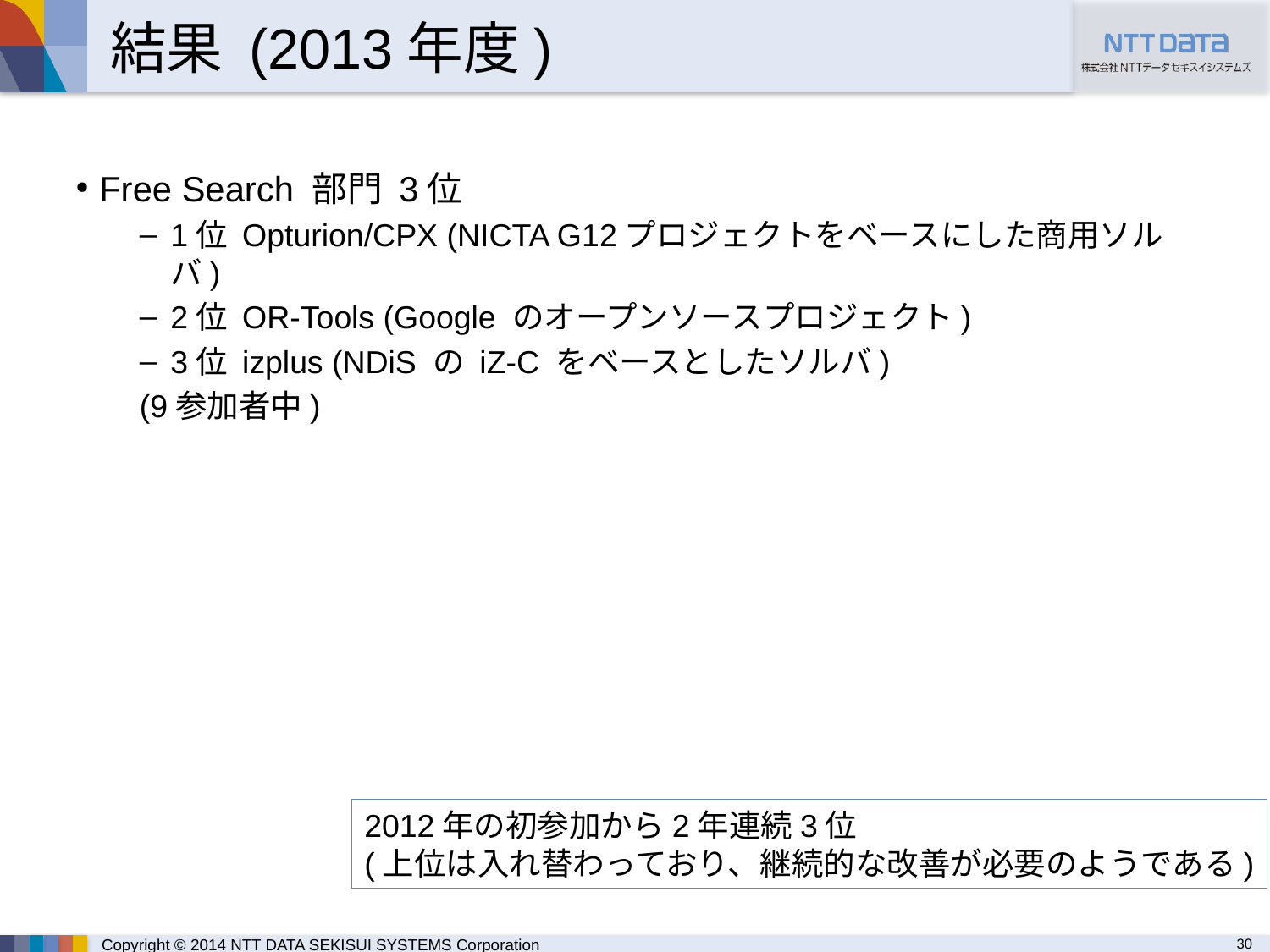

# 結果 (2013年度)
Free Search 部門 3位
1位 Opturion/CPX (NICTA G12プロジェクトをベースにした商用ソルバ)
2位 OR-Tools (Google のオープンソースプロジェクト)
3位 izplus (NDiS の iZ-C をベースとしたソルバ)
(9参加者中)
2012年の初参加から2年連続3位
(上位は入れ替わっており、継続的な改善が必要のようである)